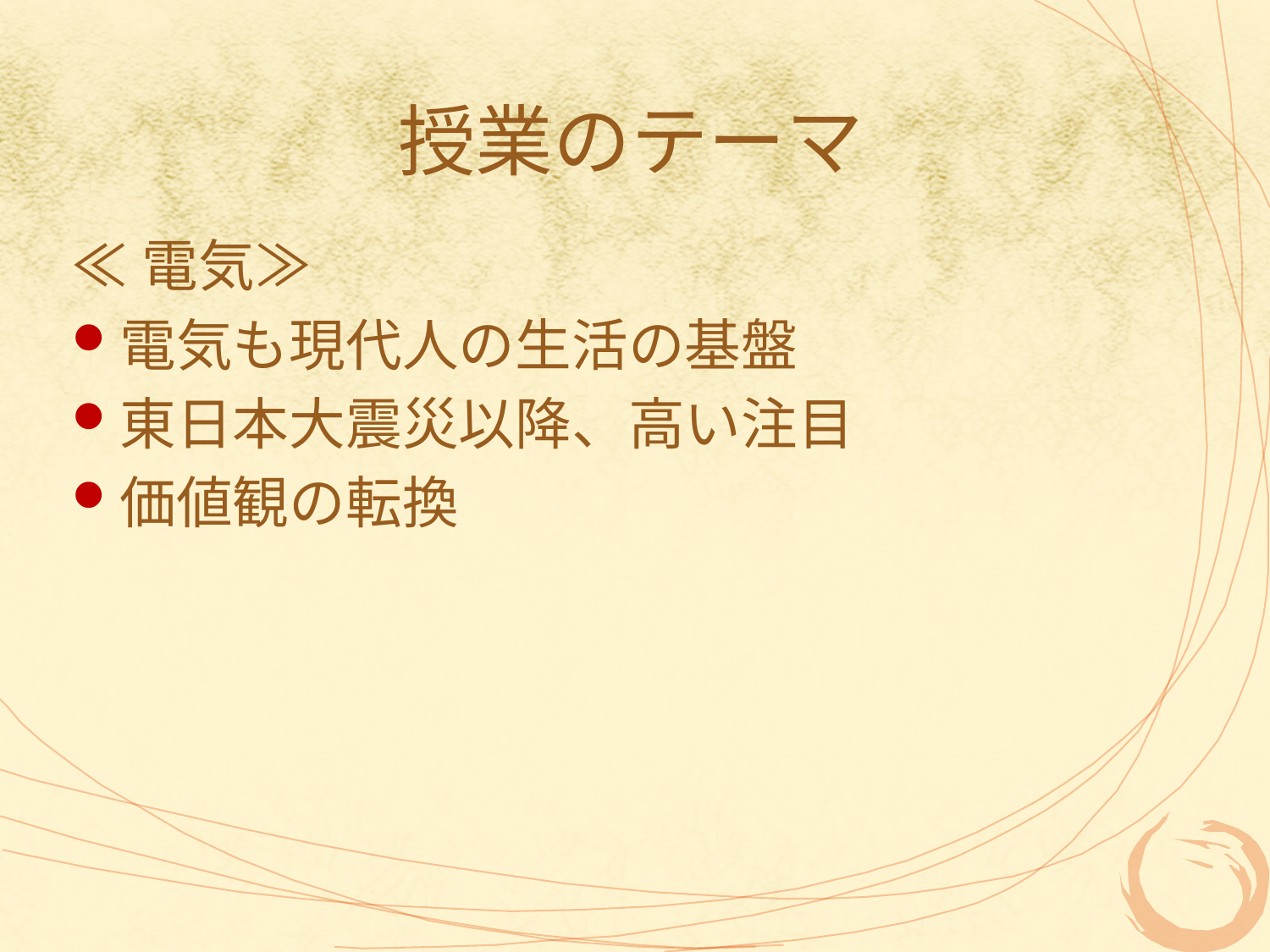

# 授業のテーマ
≪電気≫
電気も現代人の生活の基盤
東日本大震災以降、高い注目
価値観の転換